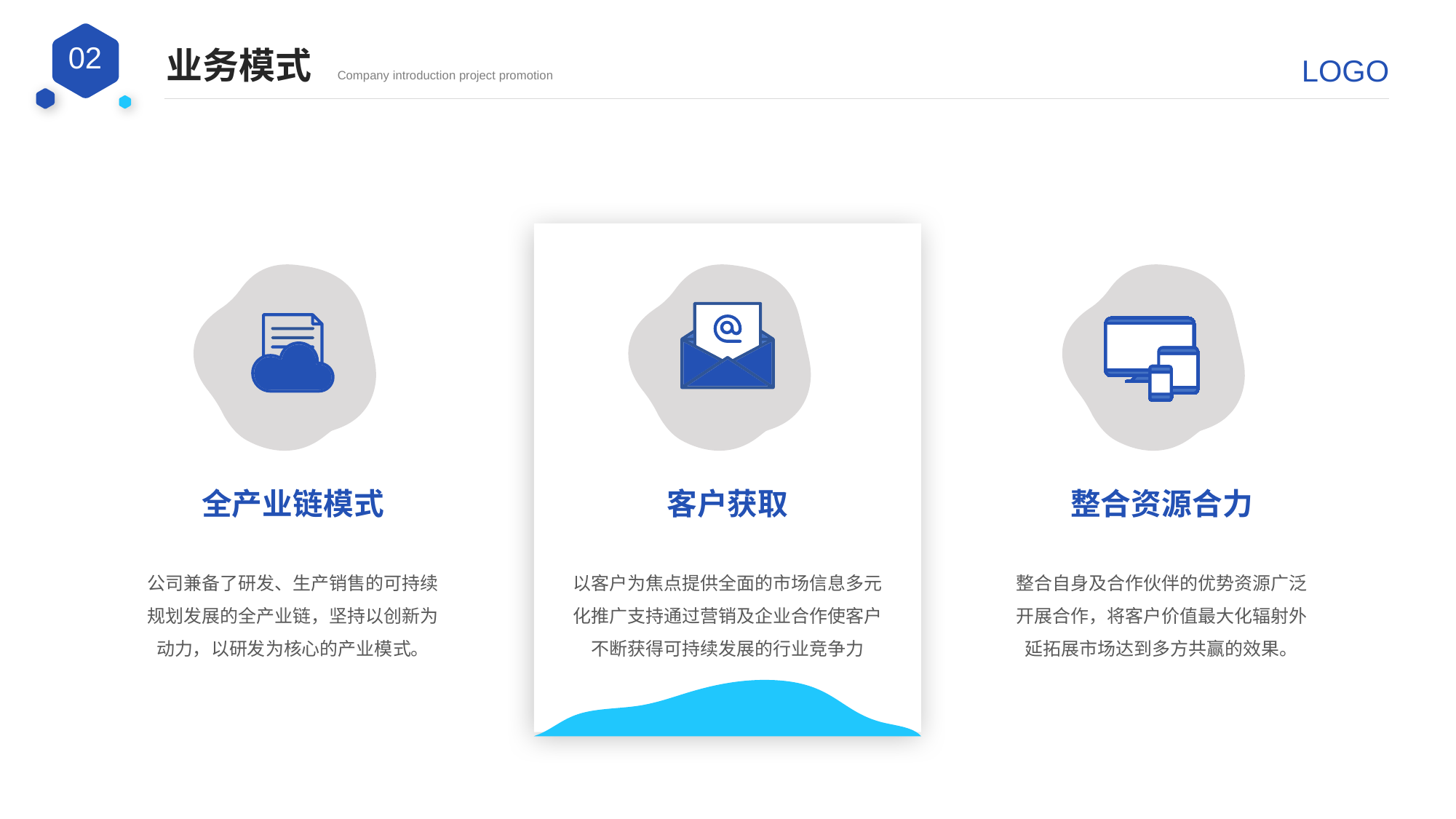

业务模式
Company introduction project promotion

全产业链模式
客户获取
整合资源合力
公司兼备了研发、生产销售的可持续规划发展的全产业链，坚持以创新为动力，以研发为核心的产业模式。
以客户为焦点提供全面的市场信息多元化推广支持通过营销及企业合作使客户不断获得可持续发展的行业竞争力
整合自身及合作伙伴的优势资源广泛开展合作，将客户价值最大化辐射外延拓展市场达到多方共赢的效果。